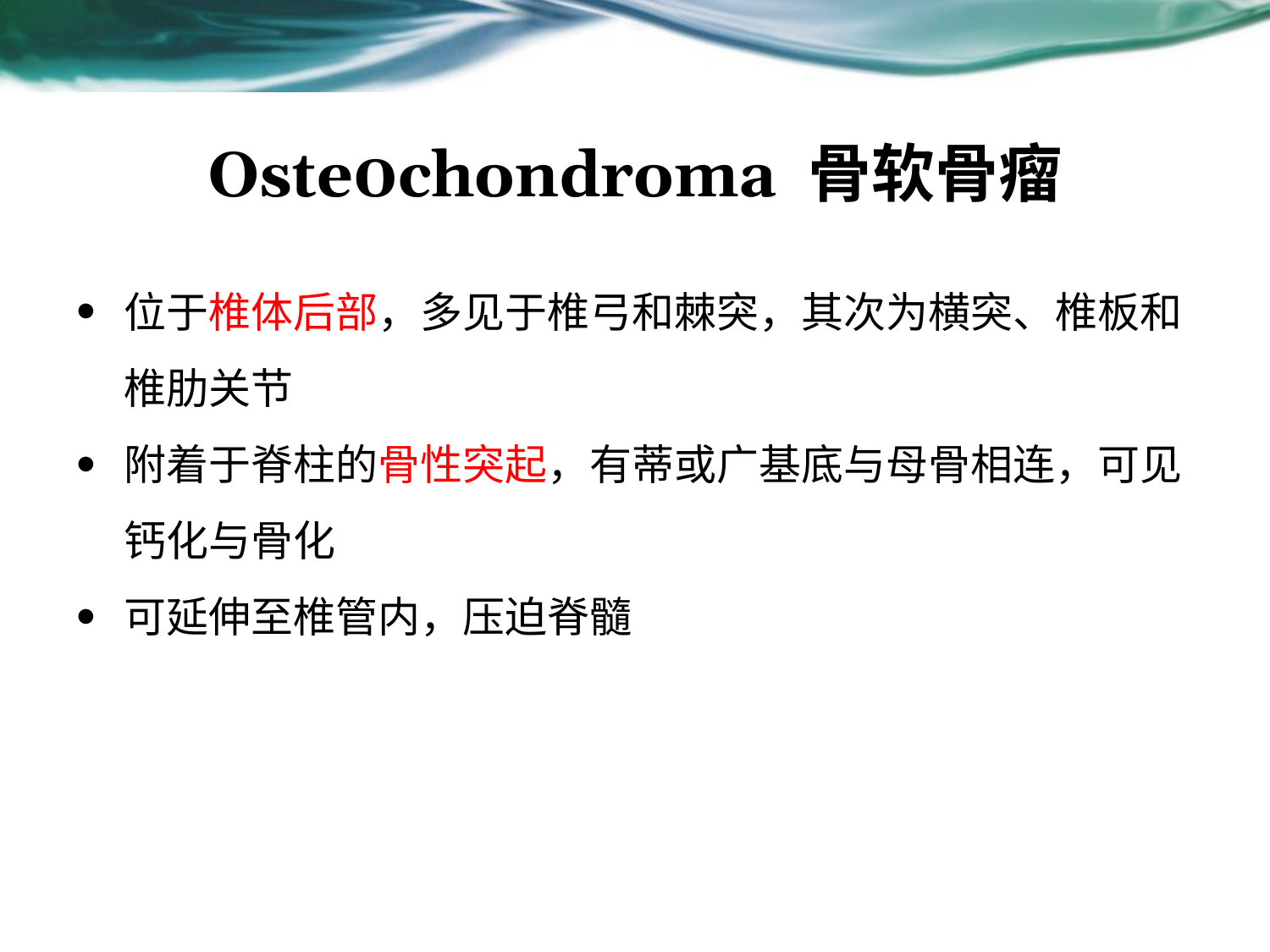

# Oste0chondroma 骨软骨瘤
位于椎体后部，多见于椎弓和棘突，其次为横突、椎板和椎肋关节
附着于脊柱的骨性突起，有蒂或广基底与母骨相连，可见钙化与骨化
可延伸至椎管内，压迫脊髓